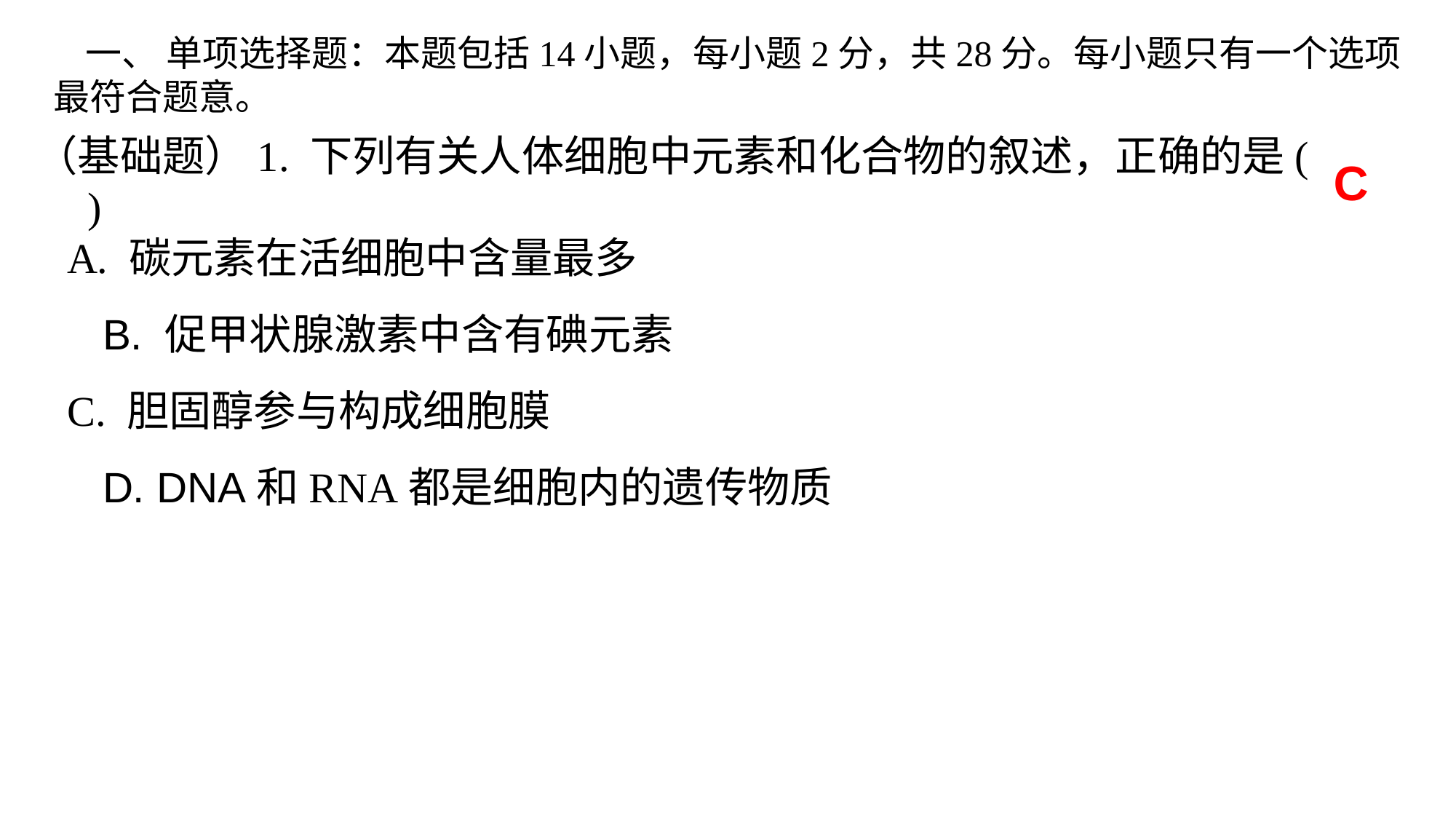

一、 单项选择题：本题包括14小题，每小题2分，共28分。每小题只有一个选项最符合题意。
（基础题）1. 下列有关人体细胞中元素和化合物的叙述，正确的是(　　)   A. 碳元素在活细胞中含量最多   B. 促甲状腺激素中含有碘元素
C. 胆固醇参与构成细胞膜   D. DNA和RNA都是细胞内的遗传物质
C